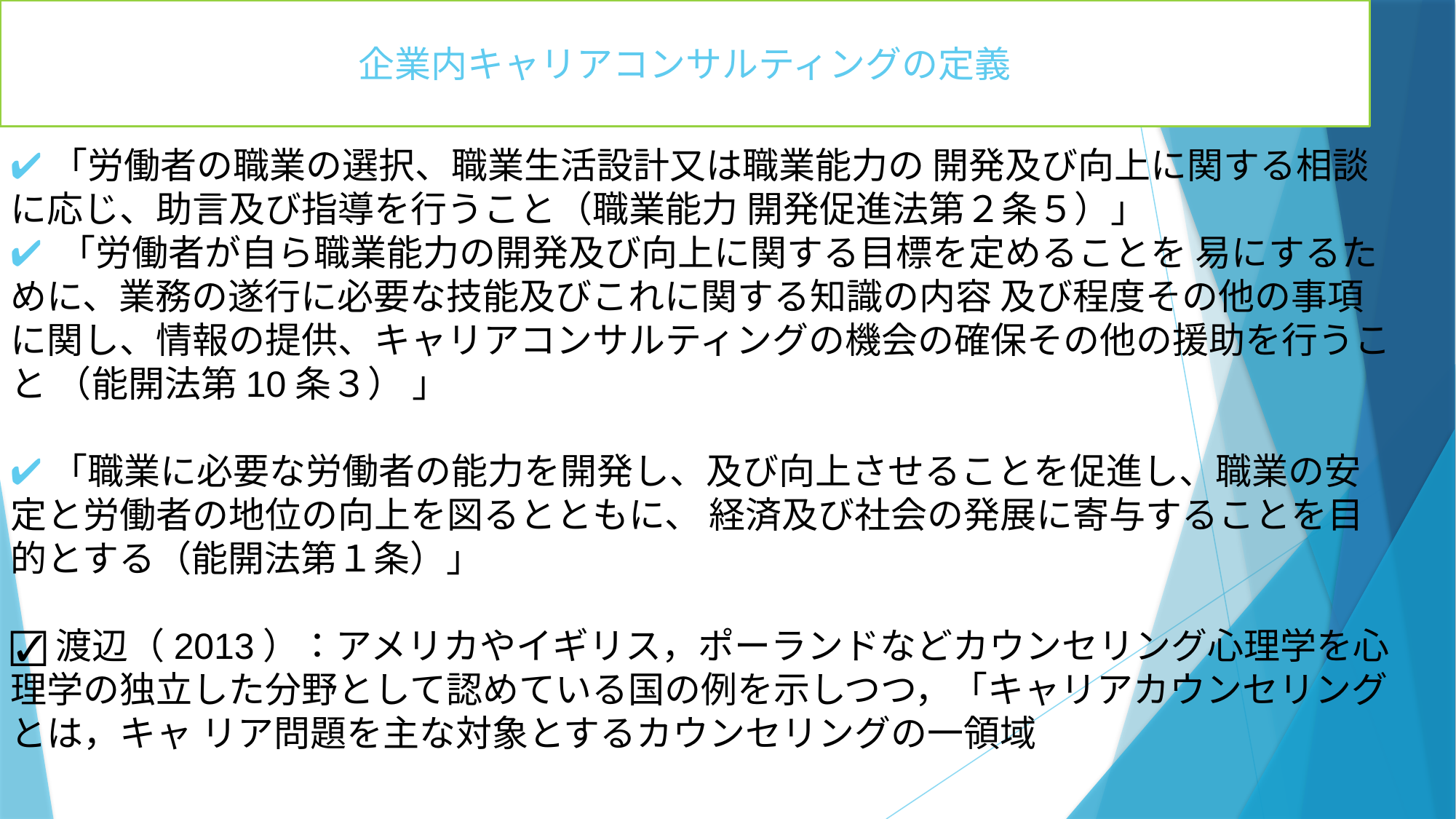

企業内キャリアコンサルティングの定義
✔「労働者の職業の選択、職業生活設計又は職業能力の 開発及び向上に関する相談に応じ、助言及び指導を行うこと（職業能力 開発促進法第２条５）」
✔ 「労働者が自ら職業能力の開発及び向上に関する目標を定めることを 易にするために、業務の遂行に必要な技能及びこれに関する知識の内容 及び程度その他の事項に関し、情報の提供、キャリアコンサルティングの機会の確保その他の援助を行うこと （能開法第10条３） 」

✔「職業に必要な労働者の能力を開発し、及び向上させることを促進し、職業の安定と労働者の地位の向上を図るとともに、 経済及び社会の発展に寄与することを目的とする（能開法第１条）」

☑渡辺（2013）：アメリカやイギリス，ポーランドなどカウンセリング心理学を心理学の独立した分野として認めている国の例を示しつつ，「キャリアカウンセリングとは，キャ リア問題を主な対象とするカウンセリングの一領域